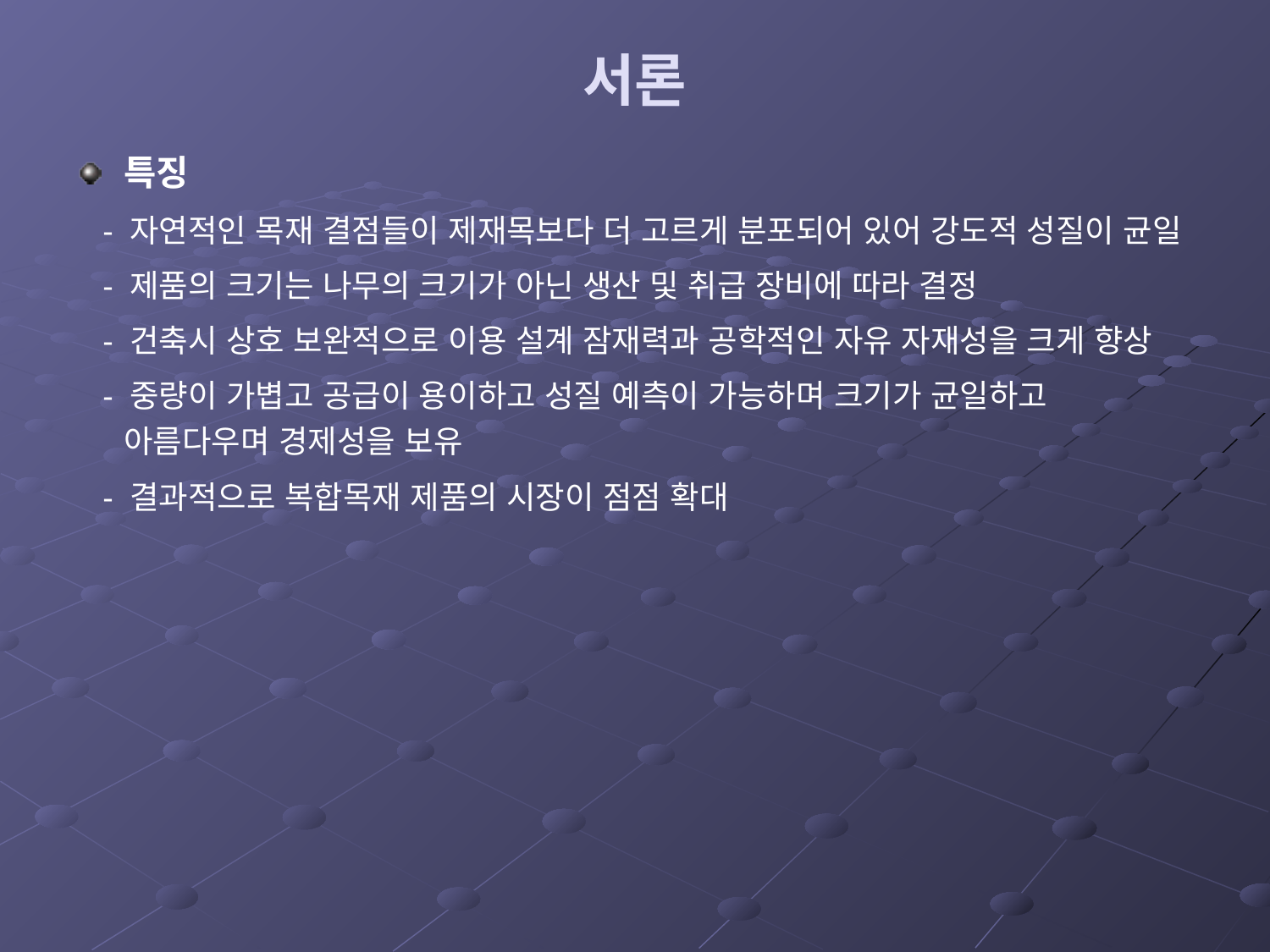

# 서론
특징
   - 자연적인 목재 결점들이 제재목보다 더 고르게 분포되어 있어 강도적 성질이 균일
   - 제품의 크기는 나무의 크기가 아닌 생산 및 취급 장비에 따라 결정
   - 건축시 상호 보완적으로 이용 설계 잠재력과 공학적인 자유 자재성을 크게 향상
   - 중량이 가볍고 공급이 용이하고 성질 예측이 가능하며 크기가 균일하고 아름다우며 경제성을 보유
   - 결과적으로 복합목재 제품의 시장이 점점 확대